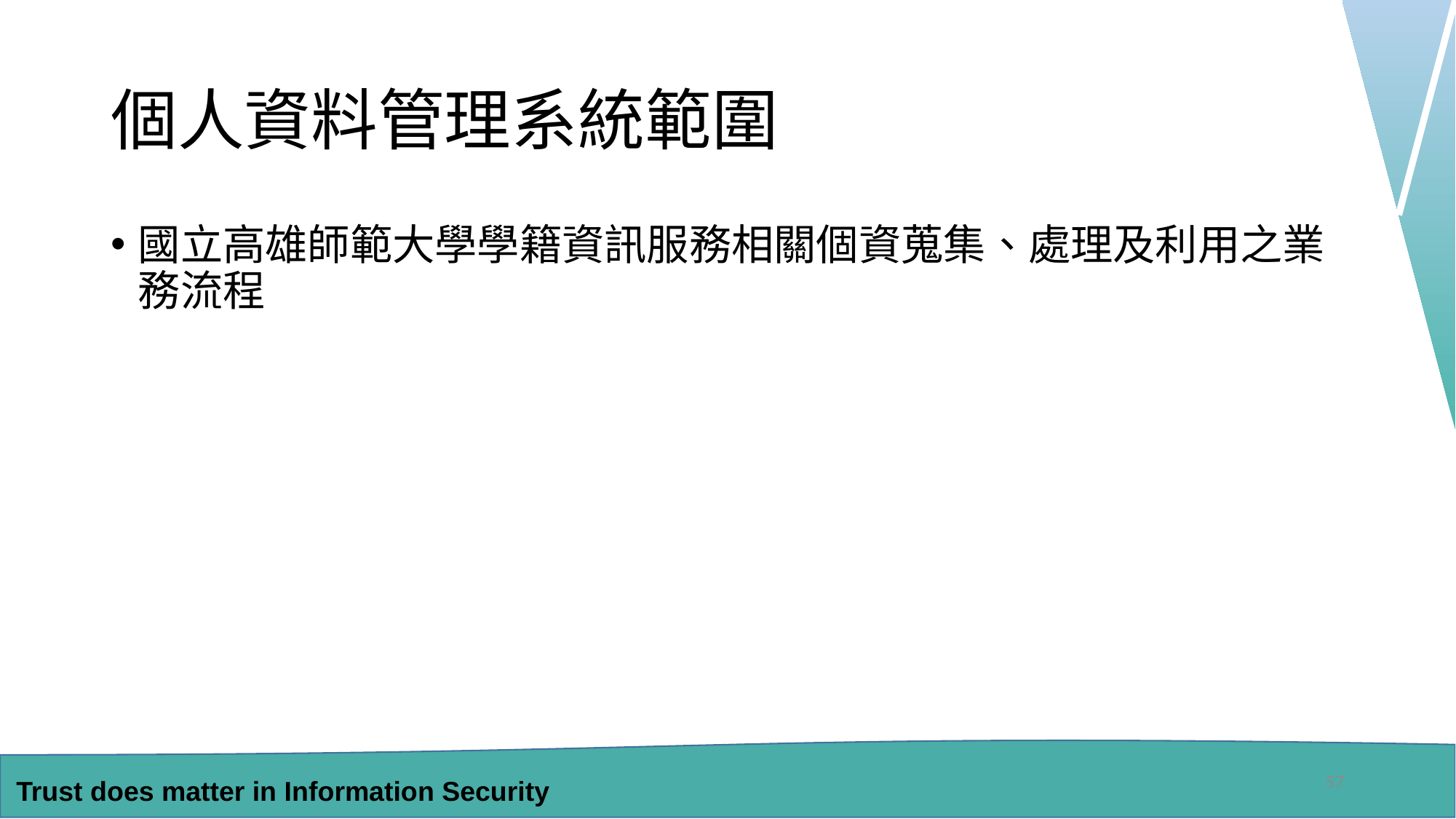

# 個人資料管理系統範圍
國立高雄師範大學學籍資訊服務相關個資蒐集、處理及利用之業務流程
57